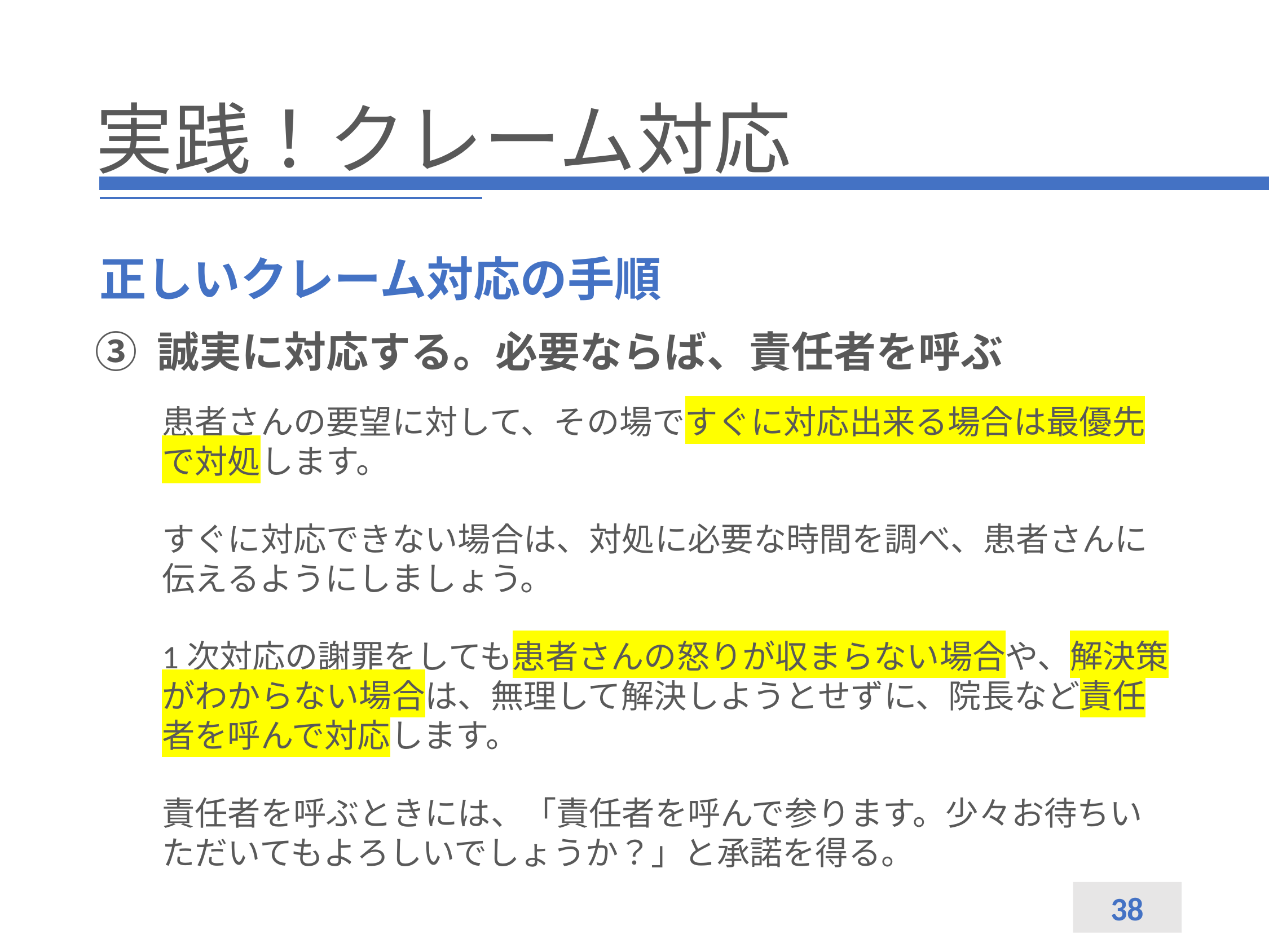

# 実践！クレーム対応
正しいクレーム対応の手順
③ 誠実に対応する。必要ならば、責任者を呼ぶ
患者さんの要望に対して、その場ですぐに対応出来る場合は最優先で対処します。
すぐに対応できない場合は、対処に必要な時間を調べ、患者さんに伝えるようにしましょう。
1次対応の謝罪をしても患者さんの怒りが収まらない場合や、解決策がわからない場合は、無理して解決しようとせずに、院長など責任者を呼んで対応します。
責任者を呼ぶときには、「責任者を呼んで参ります。少々お待ちいただいてもよろしいでしょうか？」と承諾を得る。
38